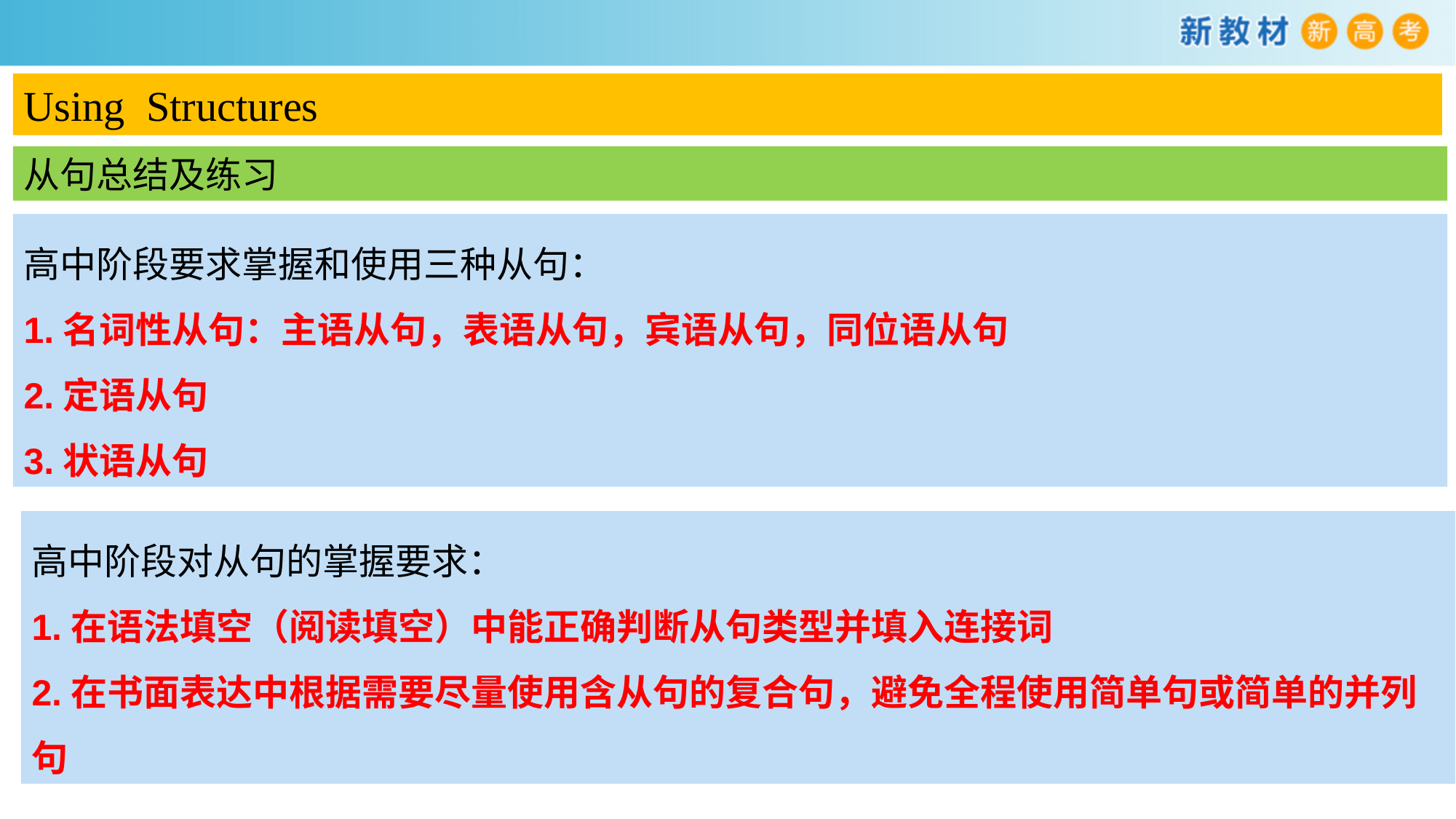

Using  Structures
从句总结及练习
高中阶段要求掌握和使用三种从句：
1.名词性从句：主语从句，表语从句，宾语从句，同位语从句
2.定语从句
3.状语从句
高中阶段对从句的掌握要求：
1.在语法填空（阅读填空）中能正确判断从句类型并填入连接词
2.在书面表达中根据需要尽量使用含从句的复合句，避免全程使用简单句或简单的并列句